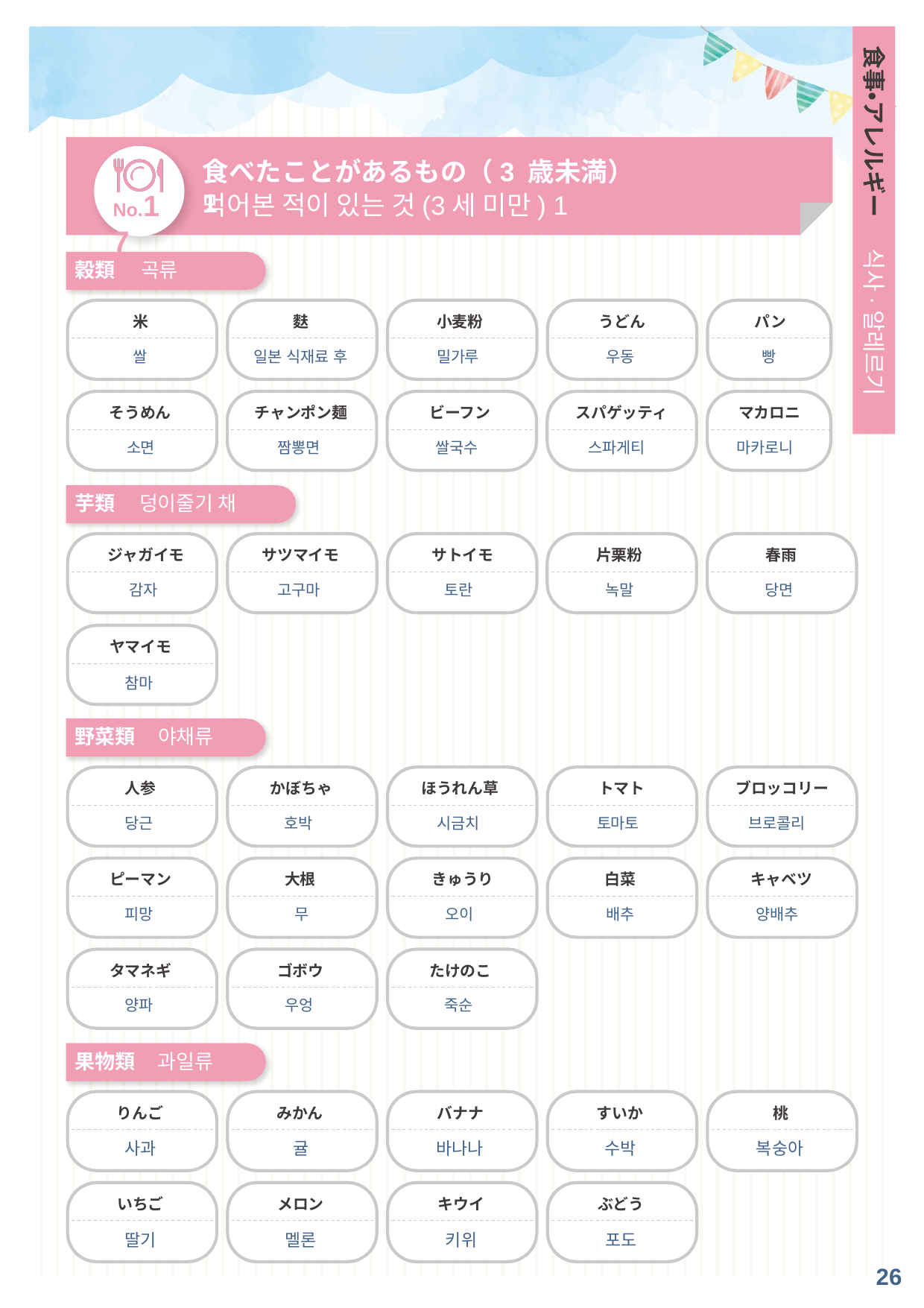

食事・アレルギー

食べたことがあるもの（3 歳未満）1
No.17
먹어본 적이 있는 것(3세 미만) 1
식사·알레르기
穀類	곡류

米
麩
小麦粉
うどん
パン
쌀
일본 식재료 후
밀가루
우동
빵

そうめん
チャンポン麺
ビーフン
スパゲッティ
マカロニ
소면
짬뽕면
쌀국수
스파게티
마카로니
芋類	덩이줄기 채

ジャガイモ
サツマイモ
サトイモ
片栗粉
春雨
감자
고구마
토란
녹말
당면

ヤマイモ
참마
野菜類	야채류

人参
かぼちゃ
ほうれん草
トマト
ブロッコリー
당근
호박
시금치
토마토
브로콜리

ピーマン
大根
きゅうり
白菜
キャベツ
피망
무
오이
배추
양배추

タマネギ
ゴボウ
たけのこ
양파
우엉
죽순
果物類	과일류

りんご
みかん
バナナ
すいか
桃
사과
귤
바나나
수박
복숭아

いちご
メロン
キウイ
ぶどう
딸기
멜론
키위
포도
26